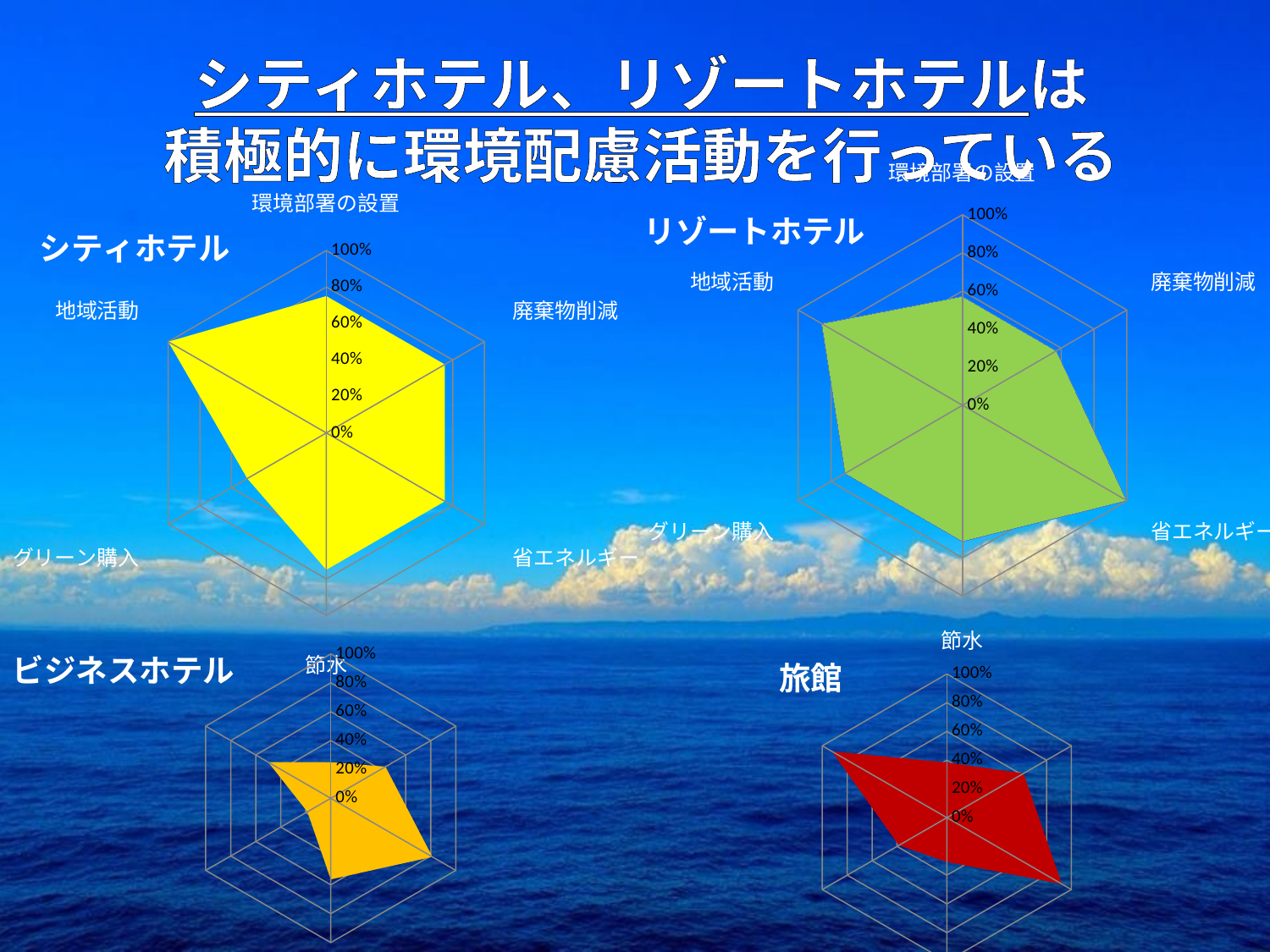

# シティホテル、リゾートホテルは 積極的に環境配慮活動を行っている

### Chart: シティホテル

| Category | C |
|---|---|
| 環境部署の設置 | 0.7500000000000001 |
| 廃棄物削減 | 0.7500000000000001 |
| 省エネルギー | 0.7500000000000001 |
| 節水 | 0.7500000000000001 |
| グリーン購入 | 0.5 |
| 地域活動 | 1.0 |

### Chart: リゾートホテル

| Category | R |
|---|---|
| 環境部署の設置 | 0.5714285714285711 |
| 廃棄物削減 | 0.5714285714285711 |
| 省エネルギー | 1.0 |
| 節水 | 0.7142857142857141 |
| グリーン購入 | 0.7142857142857141 |
| 地域活動 | 0.8571428571428571 |

### Chart: 旅館

| Category | 旅館 |
|---|---|
| 環境部署の設置 | 0.3846153846153851 |
| 廃棄物削減 | 0.6153846153846151 |
| 省エネルギー | 0.9230769230769229 |
| 節水 | 0.30769230769230804 |
| グリーン購入 | 0.3846153846153851 |
| 地域活動 | 0.9230769230769229 |

### Chart

| Category | B |
|---|---|
| 環境部署の設置 | 0.25 |
| 廃棄物削減 | 0.43750000000000006 |
| 省エネルギー | 0.8125 |
| 節水 | 0.5625 |
| グリーン購入 | 0.18750000000000003 |
| 地域活動 | 0.5 |
ビジネスホテル